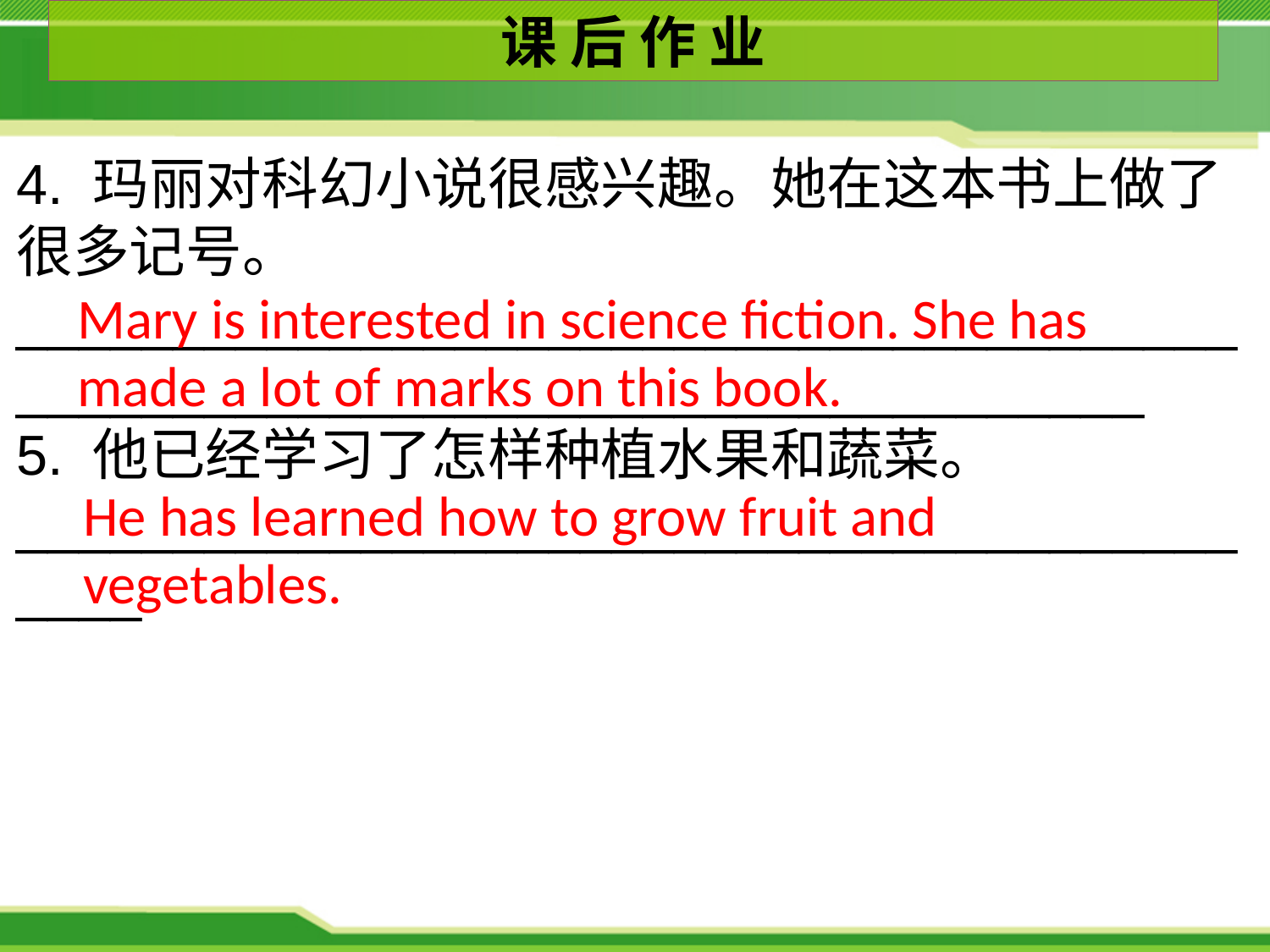

课 后 作 业
4. 玛丽对科幻小说很感兴趣。她在这本书上做了很多记号。
___________________________________________________________________________
5. 他已经学习了怎样种植水果和蔬菜。
___________________________________________
Mary is interested in science fiction. She has made a lot of marks on this book.
He has learned how to grow fruit and vegetables.